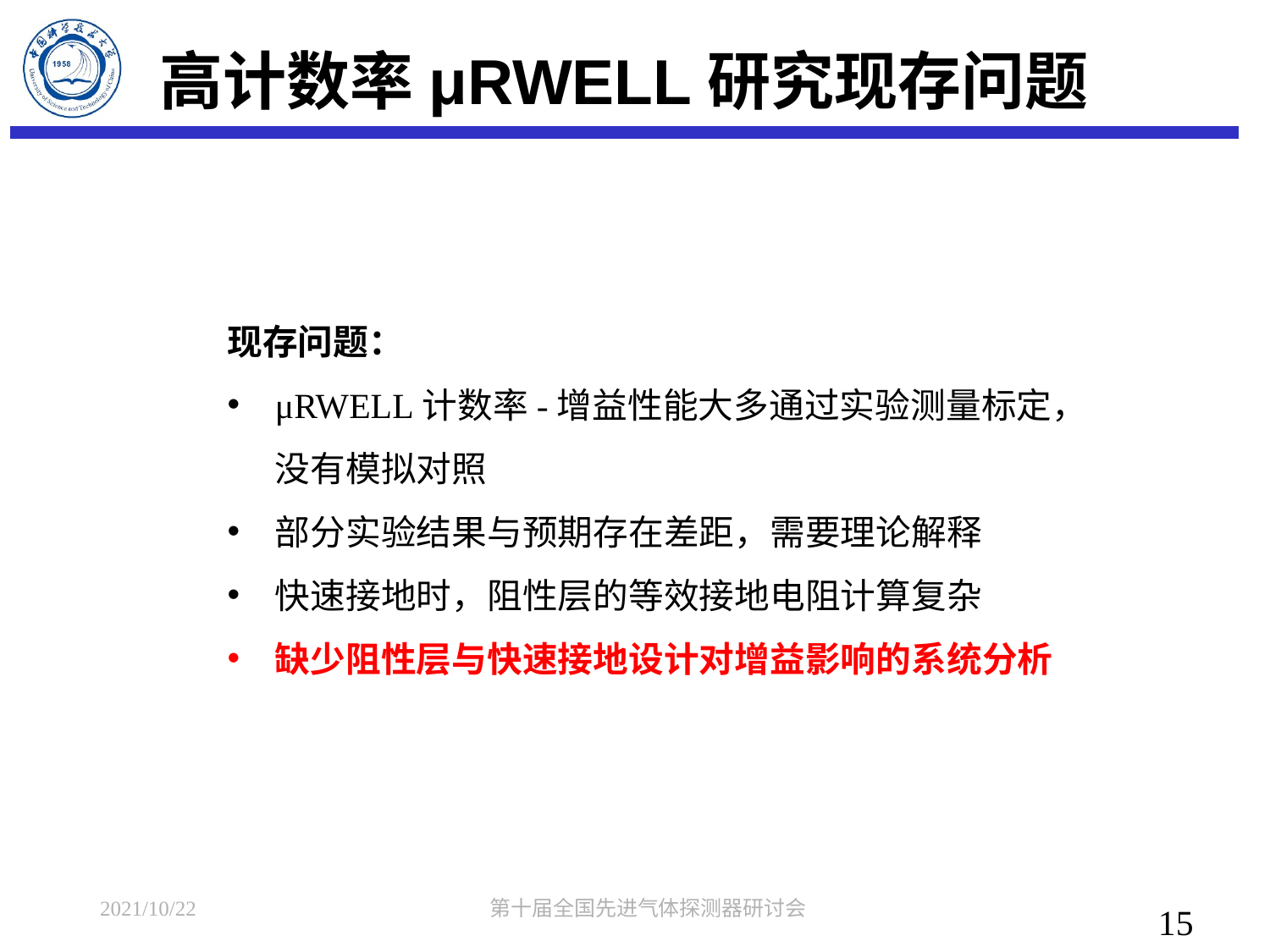

# 高计数率μRWELL研究现存问题
现存问题：
μRWELL计数率-增益性能大多通过实验测量标定，没有模拟对照
部分实验结果与预期存在差距，需要理论解释
快速接地时，阻性层的等效接地电阻计算复杂
缺少阻性层与快速接地设计对增益影响的系统分析
2021/10/22
第十届全国先进气体探测器研讨会
15